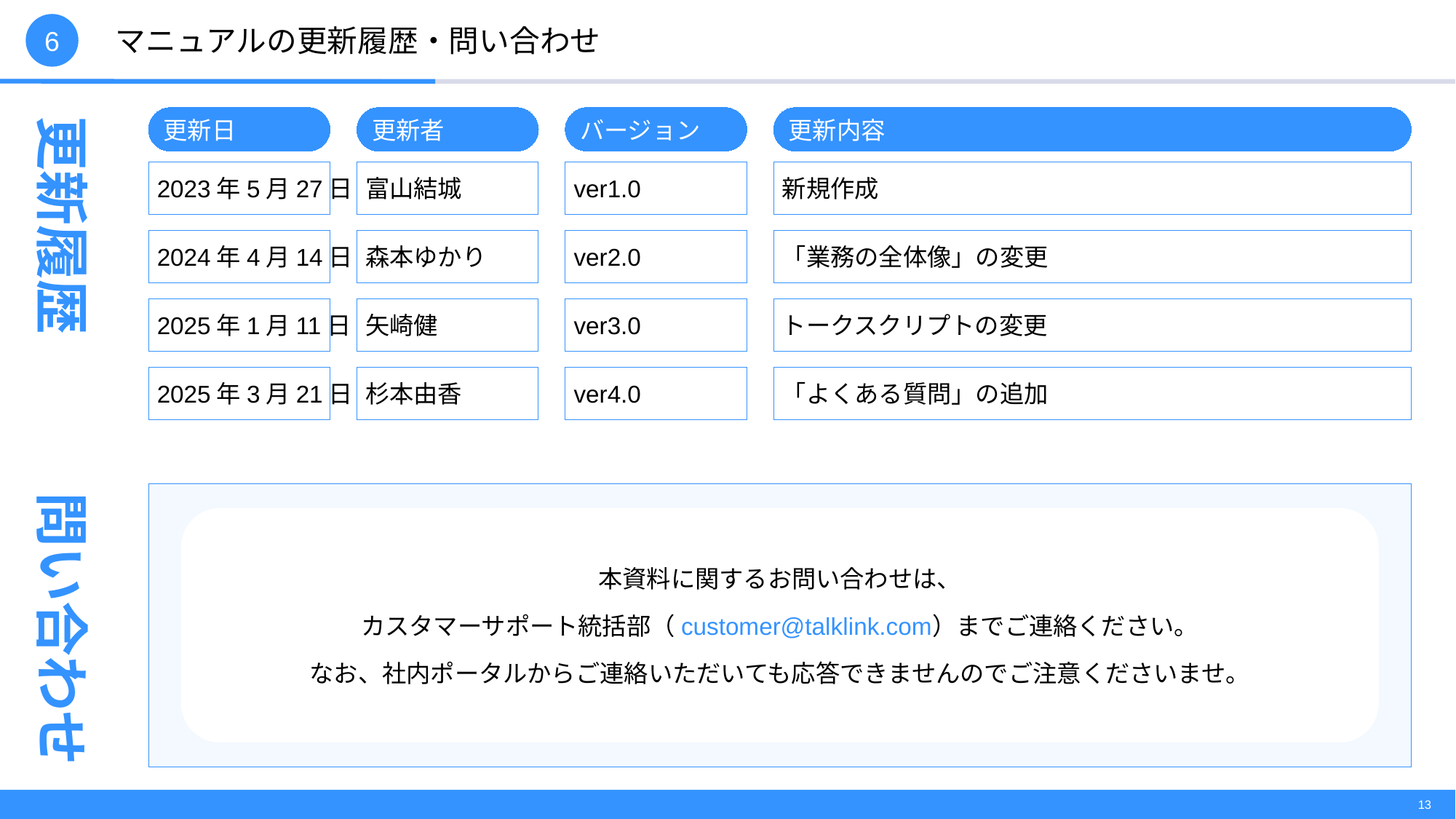

6
　　マニュアルの更新履歴・問い合わせ

更新履歴
更新日
更新者
バージョン
更新内容
2023年5月27日
富山結城
ver1.0
新規作成
2024年4月14日
森本ゆかり
ver2.0
「業務の全体像」の変更
2025年1月11日
矢崎健
ver3.0
トークスクリプトの変更
2025年3月21日
杉本由香
ver4.0
「よくある質問」の追加

問い合わせ
本資料に関するお問い合わせは、
カスタマーサポート統括部（customer@talklink.com）までご連絡ください。
なお、社内ポータルからご連絡いただいても応答できませんのでご注意くださいませ。
13